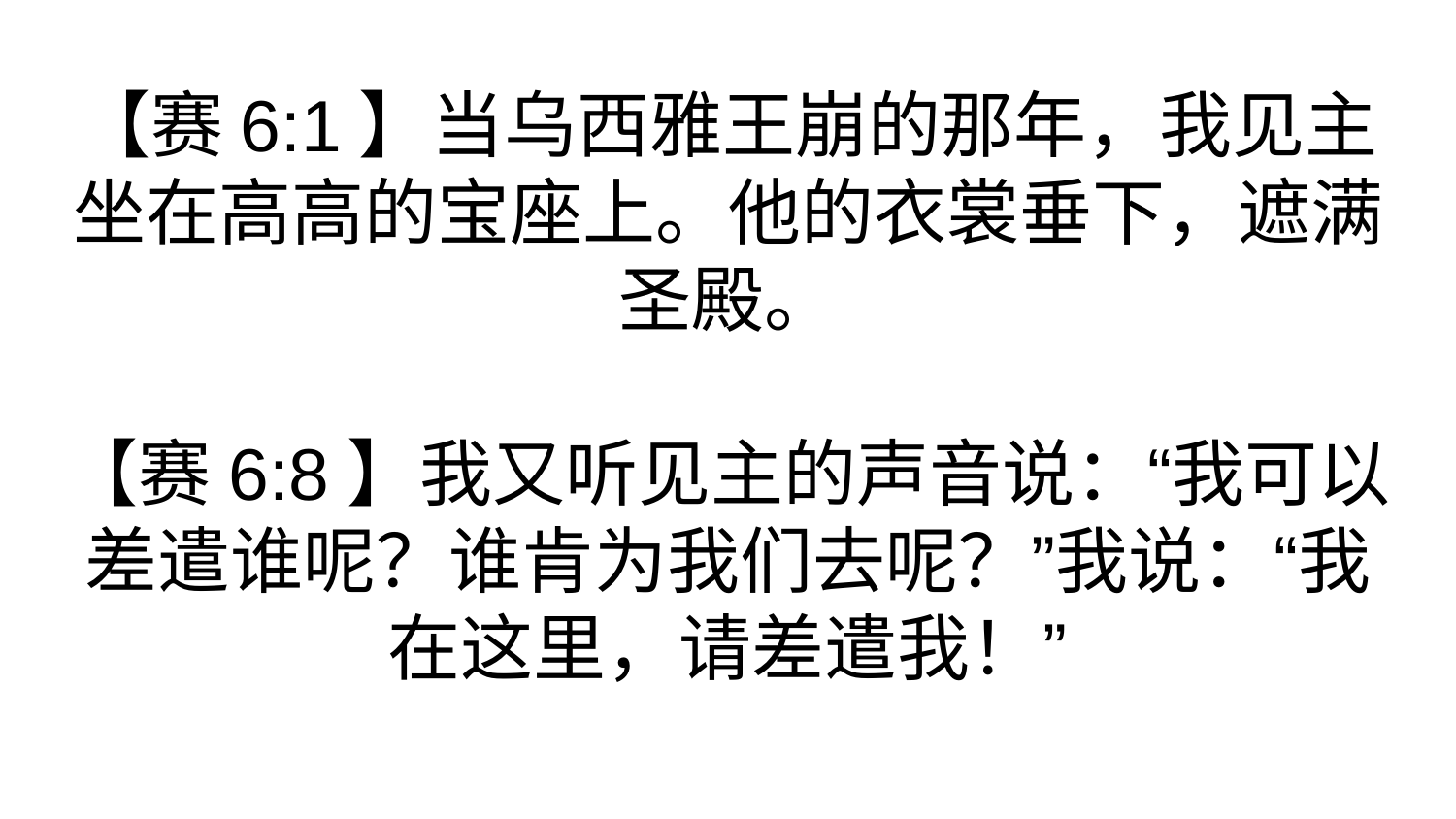

# 【赛6:1】当乌西雅王崩的那年，我见主坐在高高的宝座上。他的衣裳垂下，遮满圣殿。
【赛6:8】我又听见主的声音说：“我可以差遣谁呢？谁肯为我们去呢？”我说：“我在这里，请差遣我！”